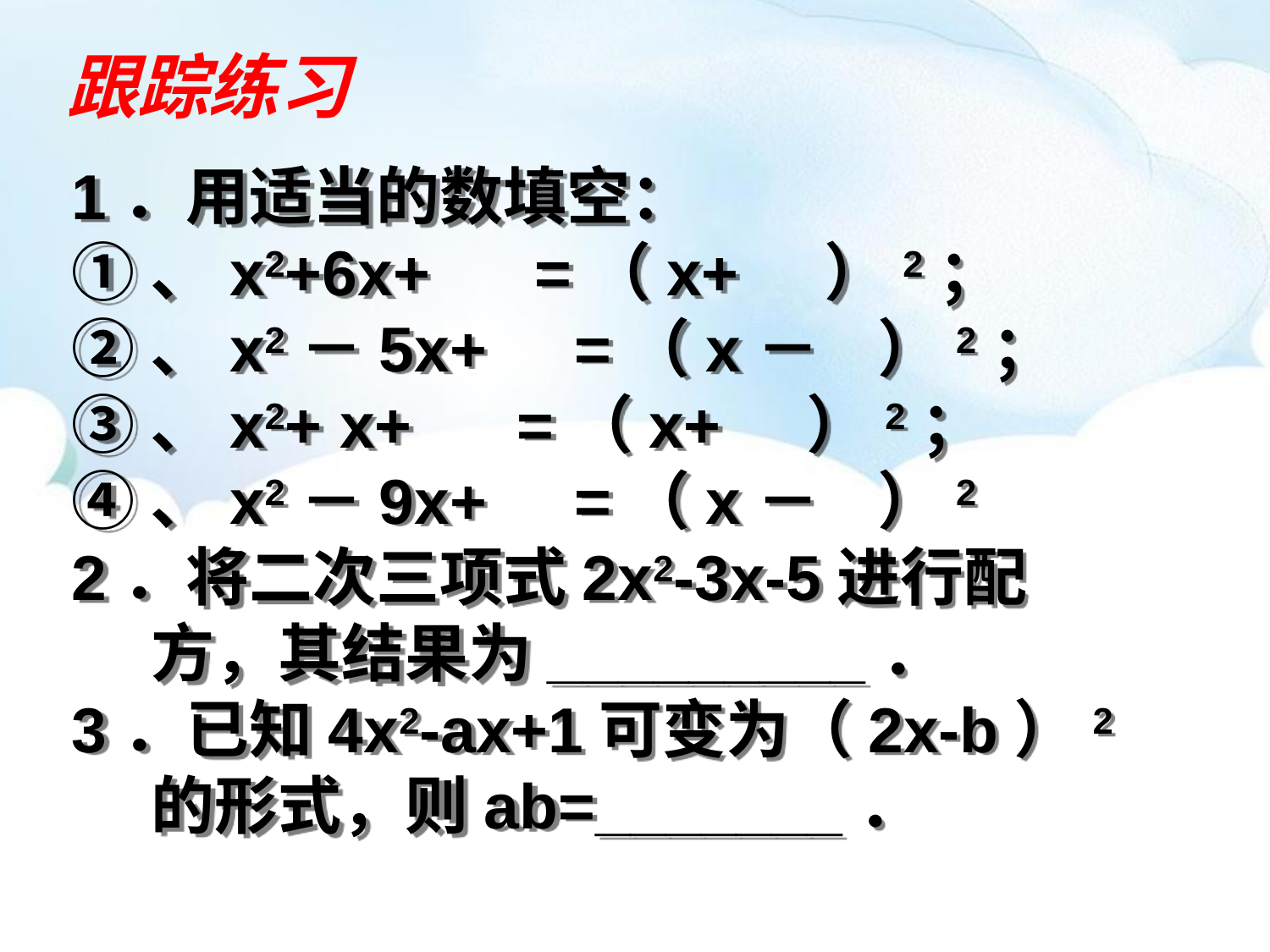

跟踪练习
1．用适当的数填空：
①、x2+6x+      =（x+    ）2；
②、x2－5x+     =（x－    ）2；
③、x2+ x+      =（x+    ）2；
④、x2－9x+     =（x－    ）2
2．将二次三项式2x2-3x-5进行配方，其结果为_________．
3．已知4x2-ax+1可变为（2x-b）2的形式，则ab=_______．